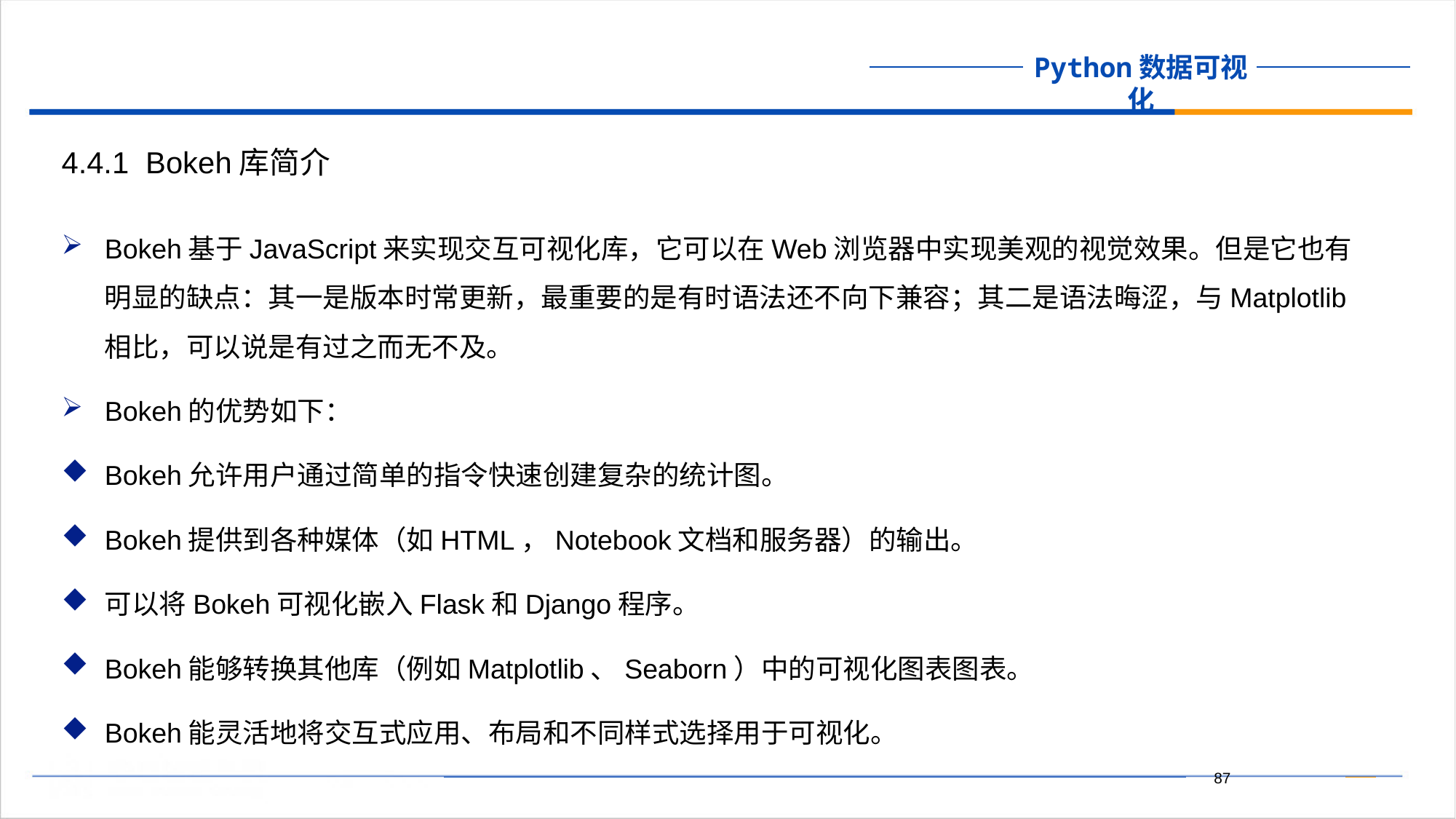

4.4.1  Bokeh库简介
Bokeh基于JavaScript来实现交互可视化库，它可以在Web浏览器中实现美观的视觉效果。但是它也有明显的缺点：其一是版本时常更新，最重要的是有时语法还不向下兼容；其二是语法晦涩，与Matplotlib相比，可以说是有过之而无不及。
Bokeh的优势如下：
Bokeh允许用户通过简单的指令快速创建复杂的统计图。
Bokeh提供到各种媒体（如HTML，Notebook文档和服务器）的输出。
可以将Bokeh可视化嵌入Flask和Django程序。
Bokeh能够转换其他库（例如Matplotlib、Seaborn）中的可视化图表图表。
Bokeh能灵活地将交互式应用、布局和不同样式选择用于可视化。